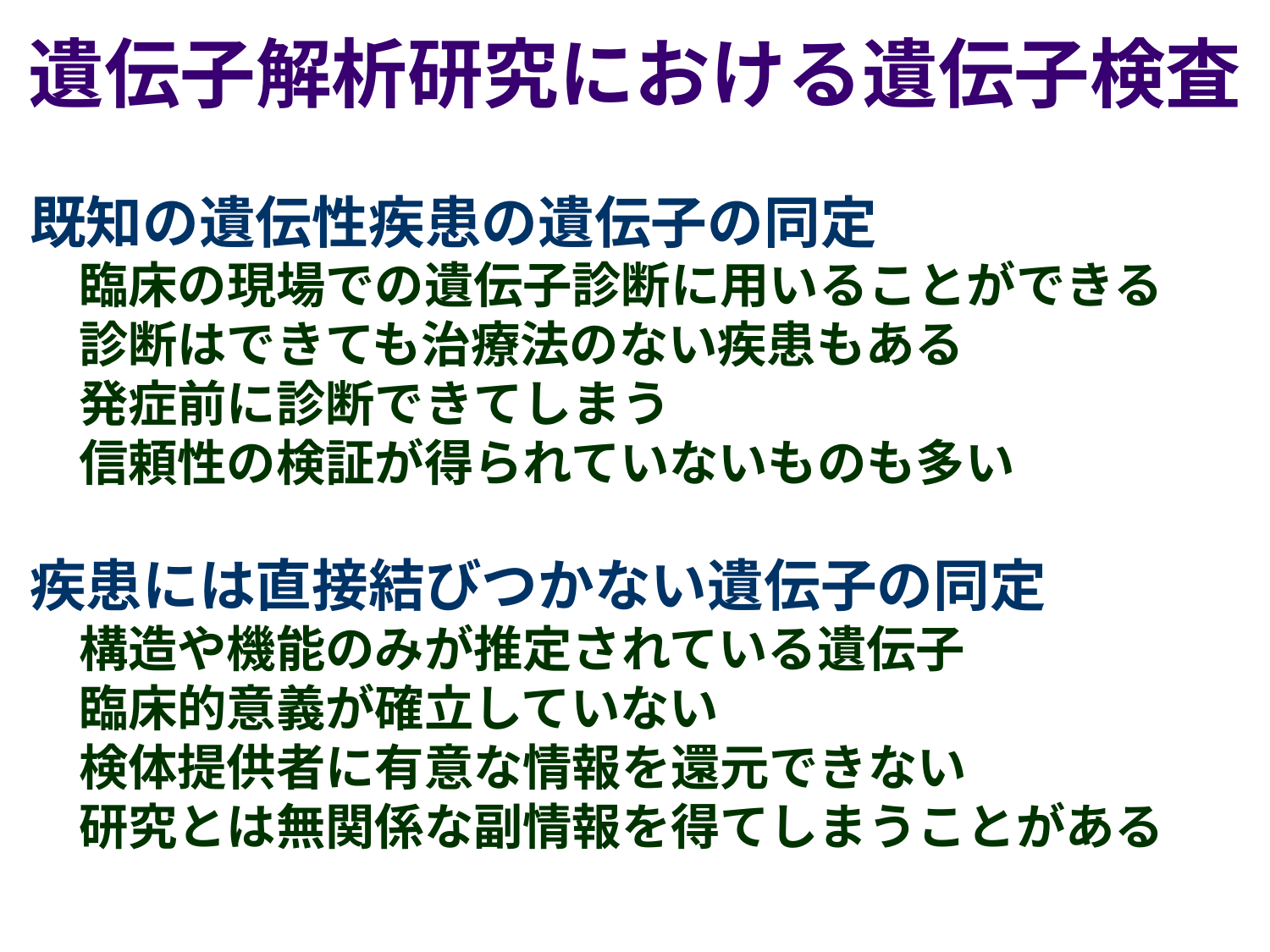

遺伝子解析研究における遺伝子検査
既知の遺伝性疾患の遺伝子の同定
　臨床の現場での遺伝子診断に用いることができる
　診断はできても治療法のない疾患もある
　発症前に診断できてしまう
　信頼性の検証が得られていないものも多い

疾患には直接結びつかない遺伝子の同定
　構造や機能のみが推定されている遺伝子
　臨床的意義が確立していない
　検体提供者に有意な情報を還元できない
　研究とは無関係な副情報を得てしまうことがある